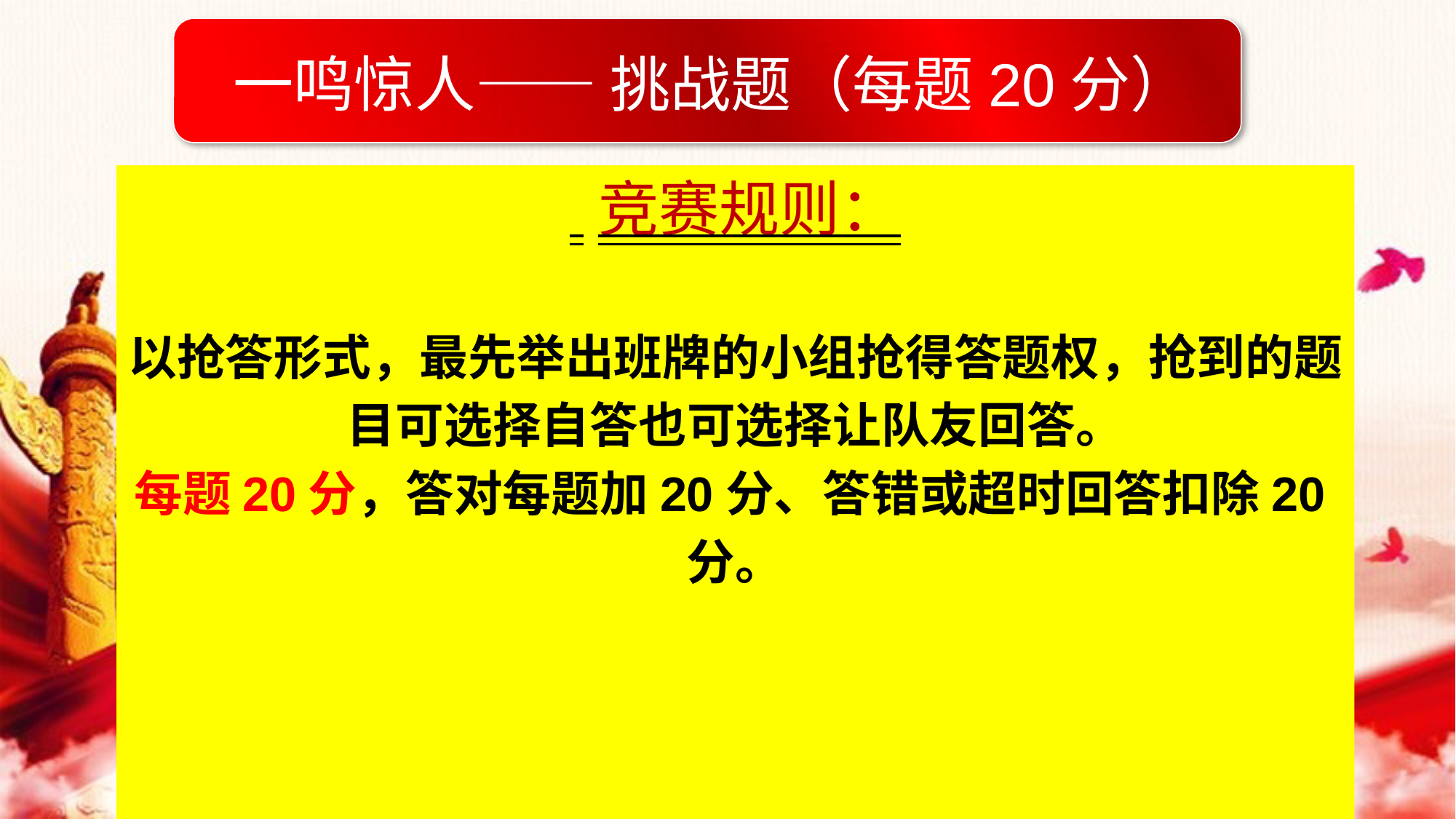

一鸣惊人—— 挑战题（每题20分）
 竞赛规则：

以抢答形式，最先举出班牌的小组抢得答题权，抢到的题目可选择自答也可选择让队友回答。
每题20分，答对每题加20分、答错或超时回答扣除20分。